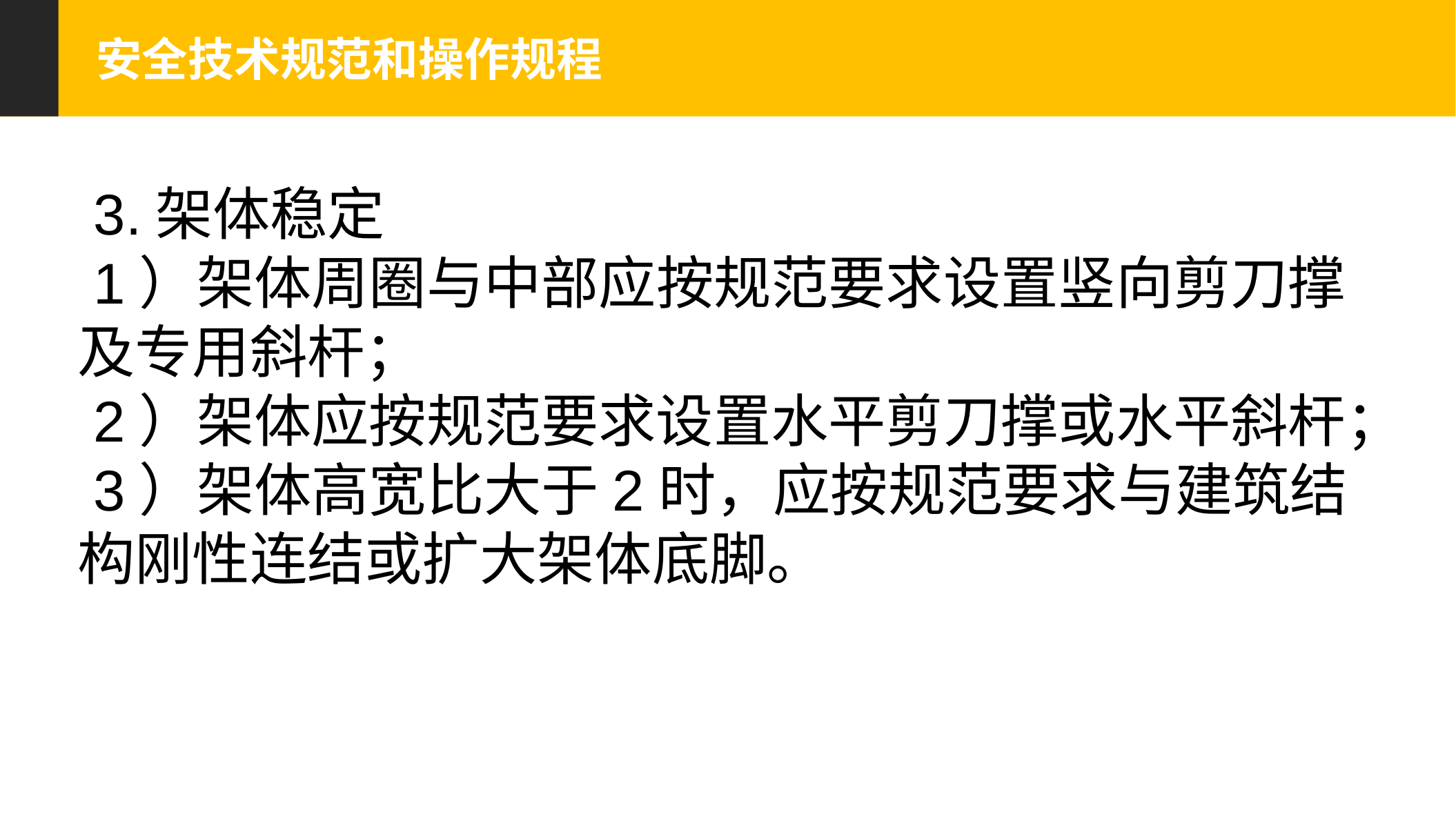

安全技术规范和操作规程
 3.架体稳定
 1）架体周圈与中部应按规范要求设置竖向剪刀撑及专用斜杆；
 2）架体应按规范要求设置水平剪刀撑或水平斜杆；
 3）架体高宽比大于2时，应按规范要求与建筑结构刚性连结或扩大架体底脚。